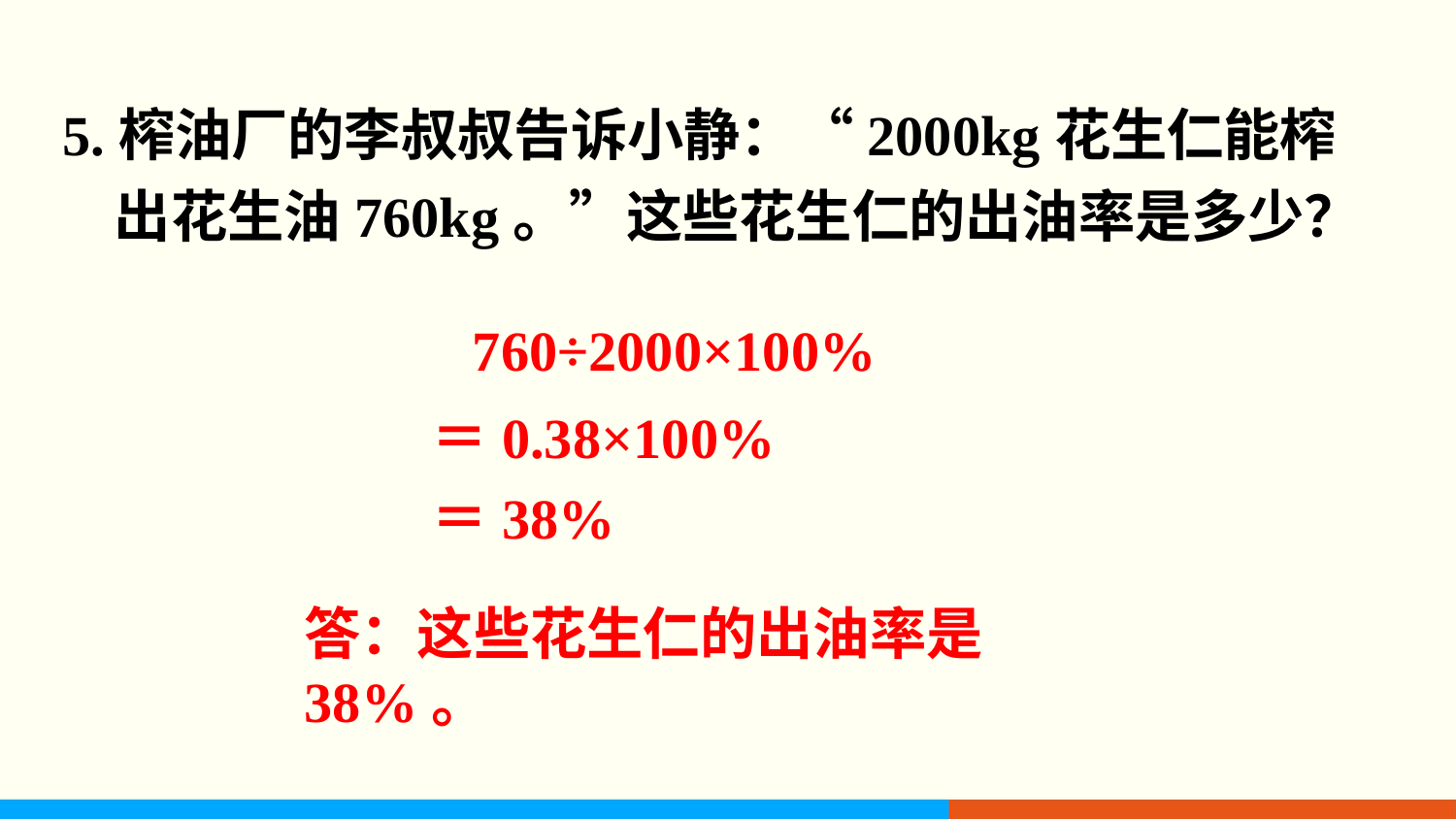

5.榨油厂的李叔叔告诉小静：“2000kg花生仁能榨
   出花生油760kg。”这些花生仁的出油率是多少？
760÷2000×100%

＝0.38×100%
＝38%
答：这些花生仁的出油率是38%。